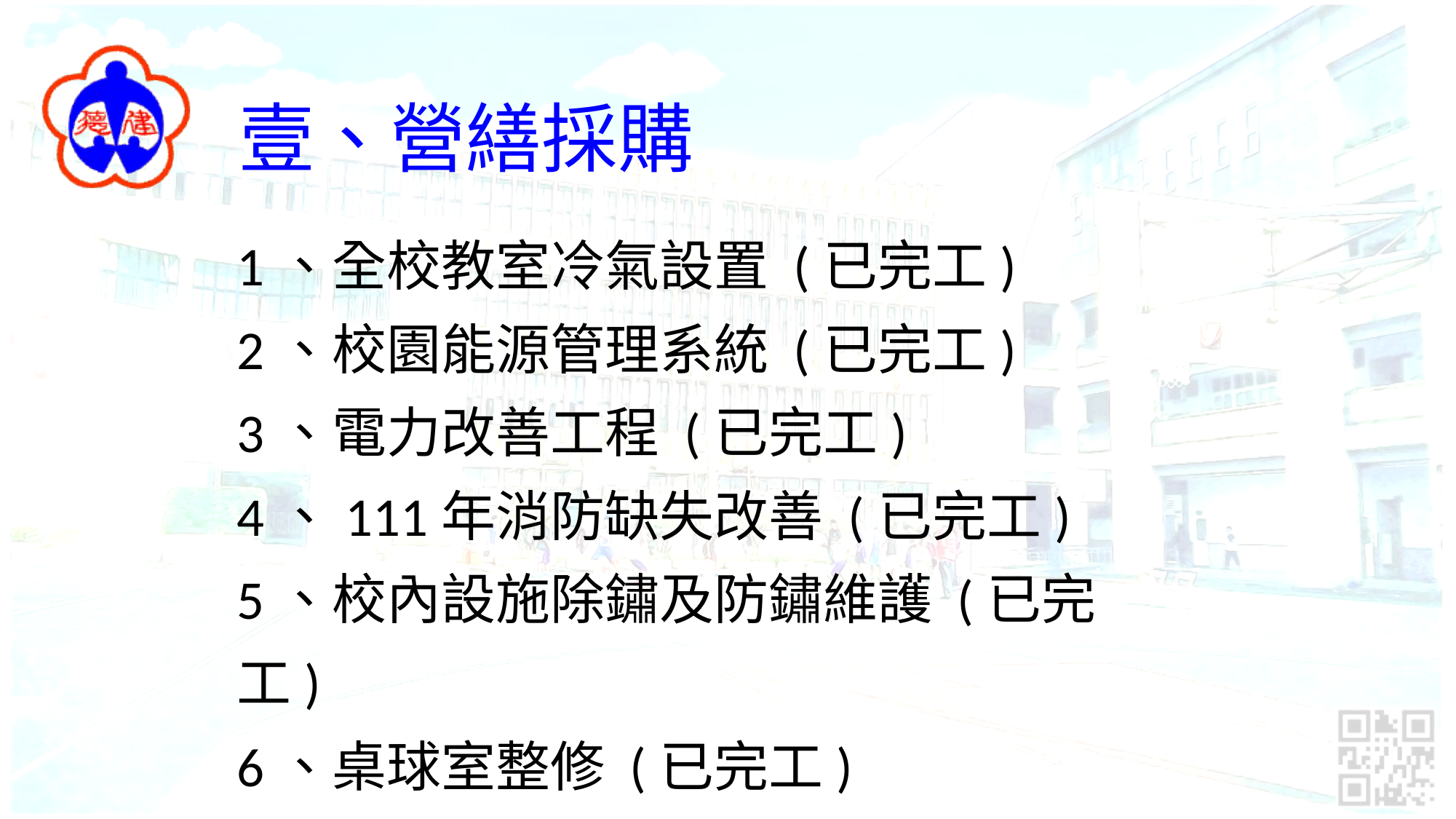

壹、營繕採購
1、全校教室冷氣設置 (已完工)
2、校園能源管理系統 (已完工)
3、電力改善工程 (已完工)
4、111年消防缺失改善 (已完工)
5、校內設施除鏽及防鏽維護 (已完工)
6、桌球室整修 (已完工)
7、校園樹木標示牌 (已完工)